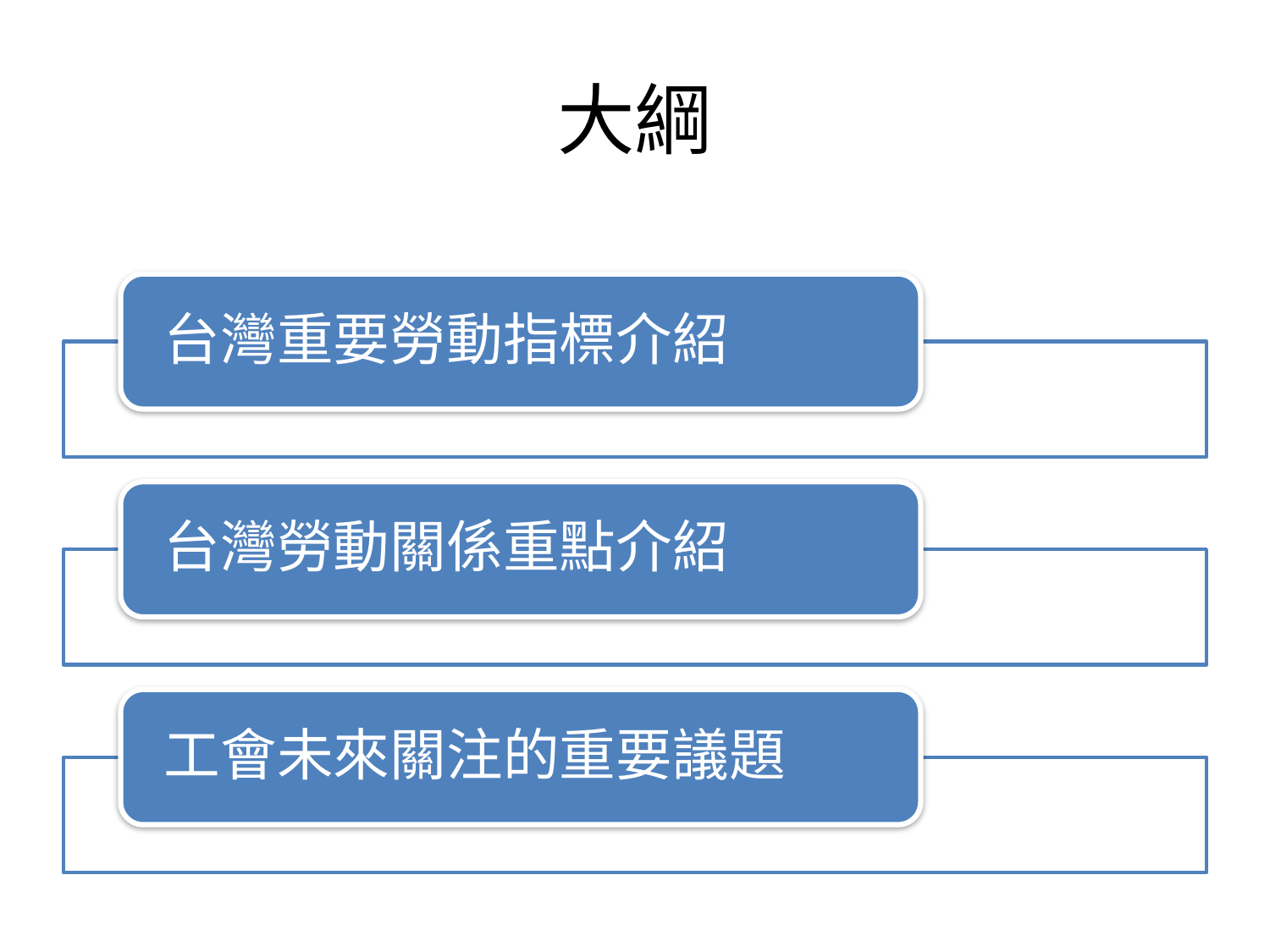

# 大綱
台灣重要勞動指標介紹
台灣勞動關係重點介紹
工會未來關注的重要議題